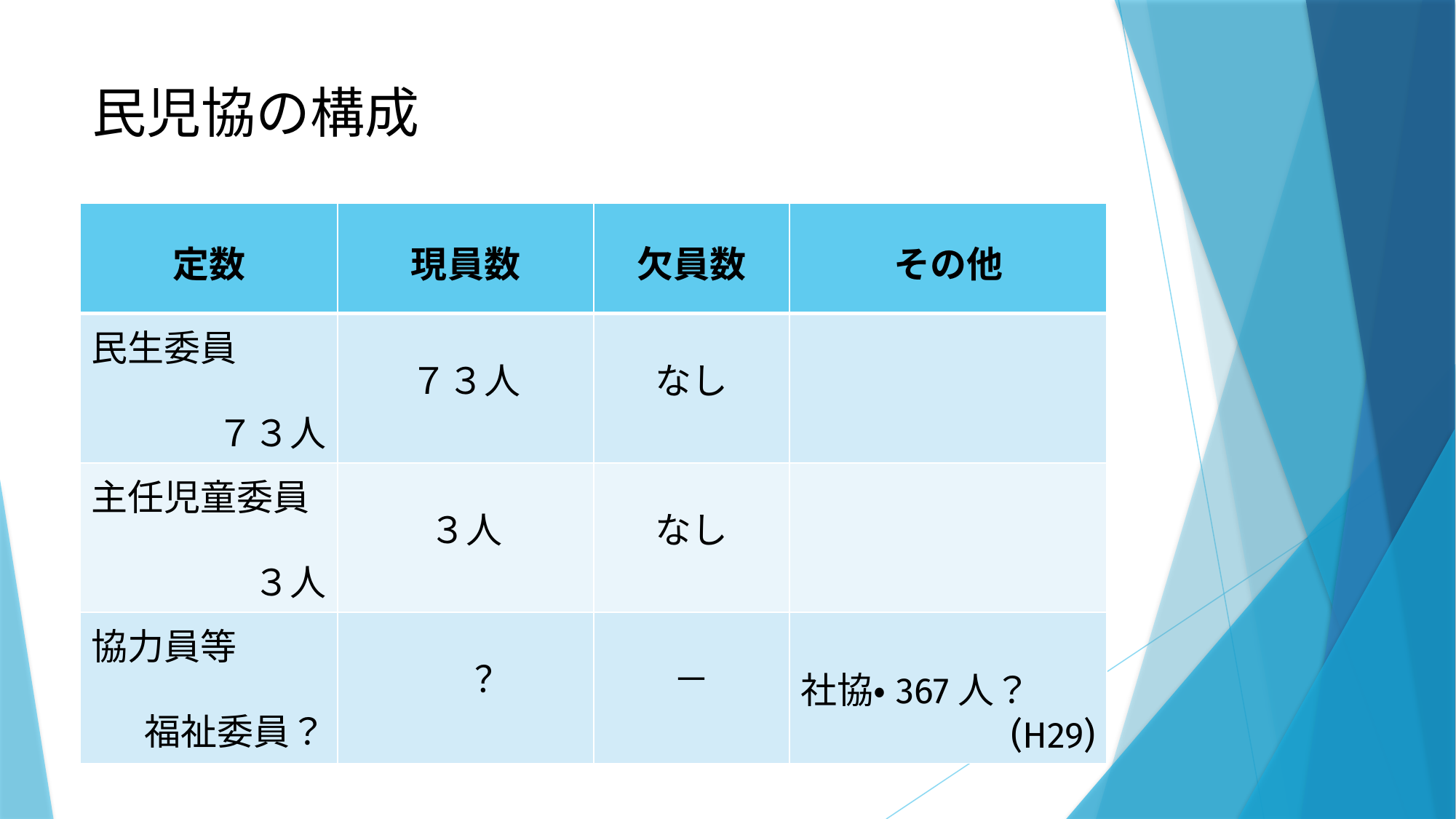

# 民児協の構成
| 定数 | 現員数 | 欠員数 | その他 |
| --- | --- | --- | --- |
| 民生委員 ７３人 | ７３人 | なし |  |
| 主任児童委員 ３人 | ３人 | なし |  |
| 協力員等 福祉委員？ | ？ | － | 社協・367人？ (H29) |